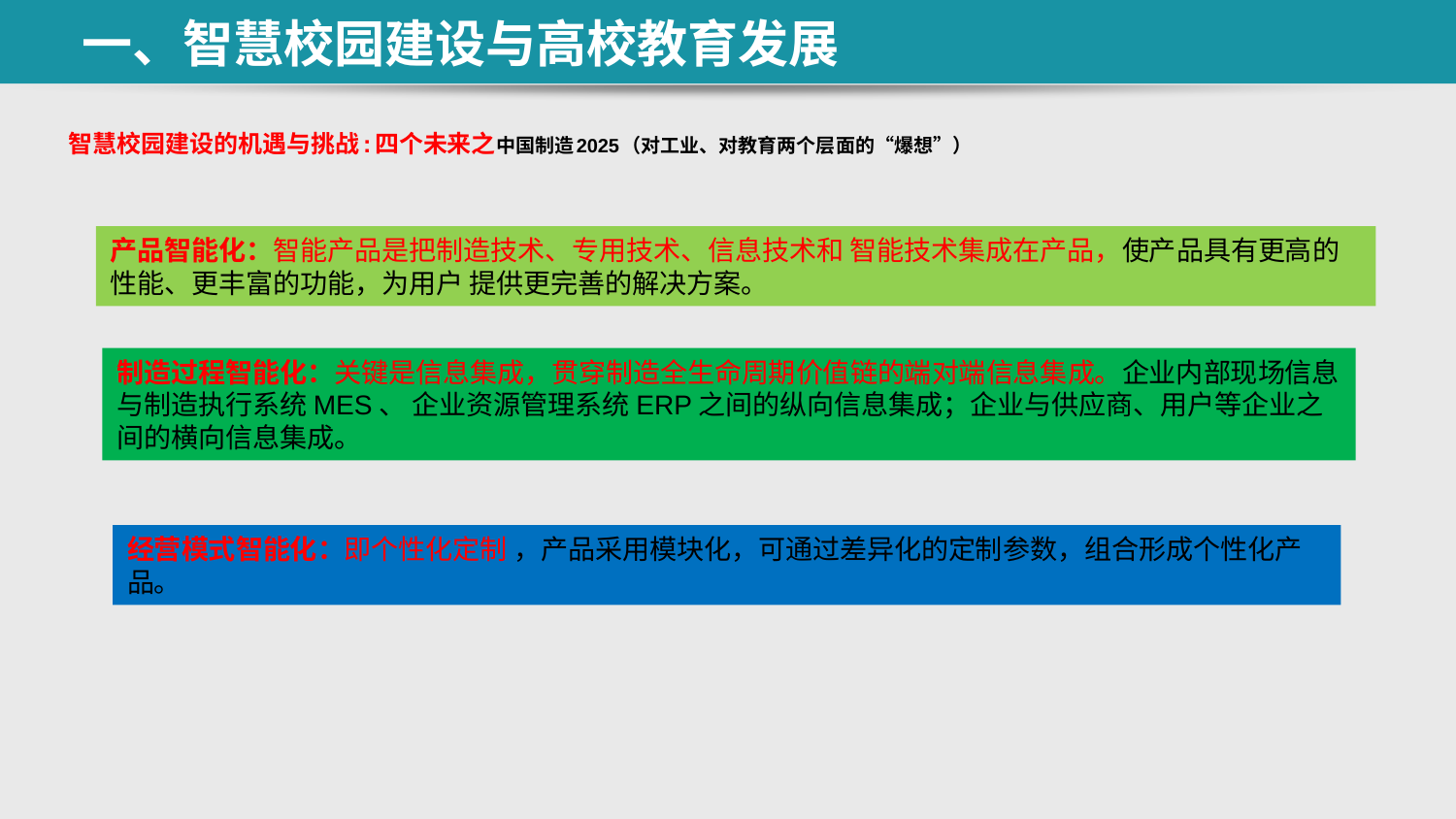

一、智慧校园建设与高校教育发展
智慧校园建设的机遇与挑战:四个未来之中国制造2025（对工业、对教育两个层面的“爆想”）

产品智能化：智能产品是把制造技术、专用技术、信息技术和 智能技术集成在产品，使产品具有更高的性能、更丰富的功能，为用户 提供更完善的解决方案。
制造过程智能化：关键是信息集成，贯穿制造全生命周期价值链的端对端信息集成。企业内部现场信息与制造执行系统MES、 企业资源管理系统ERP之间的纵向信息集成；企业与供应商、用户等企业之间的横向信息集成。
经营模式智能化：即个性化定制 ，产品采用模块化，可通过差异化的定制参数，组合形成个性化产品。